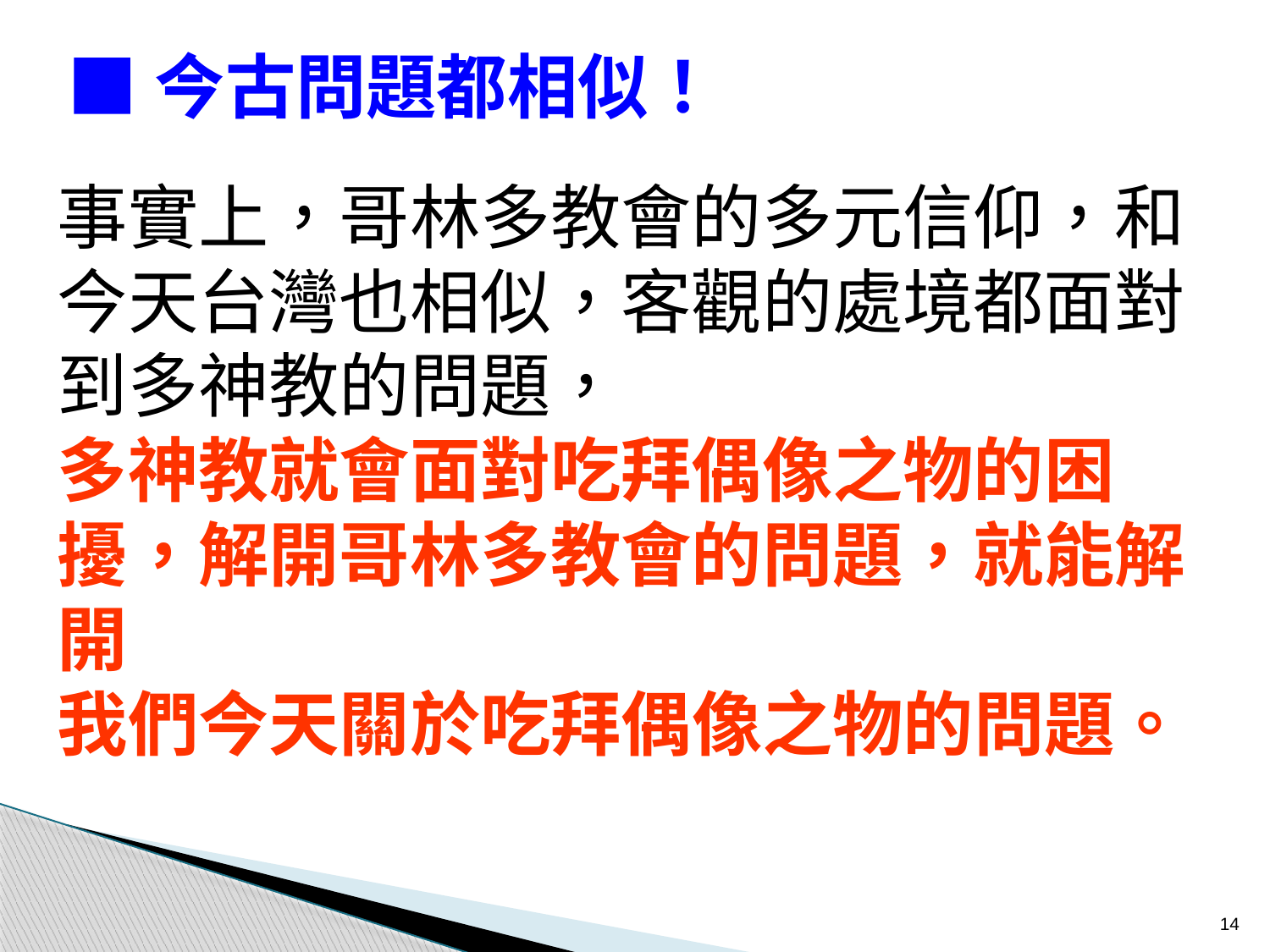

■今古問題都相似！
事實上，哥林多教會的多元信仰，和今天台灣也相似，客觀的處境都面對到多神教的問題，
多神教就會面對吃拜偶像之物的困擾，解開哥林多教會的問題，就能解開
我們今天關於吃拜偶像之物的問題。
14